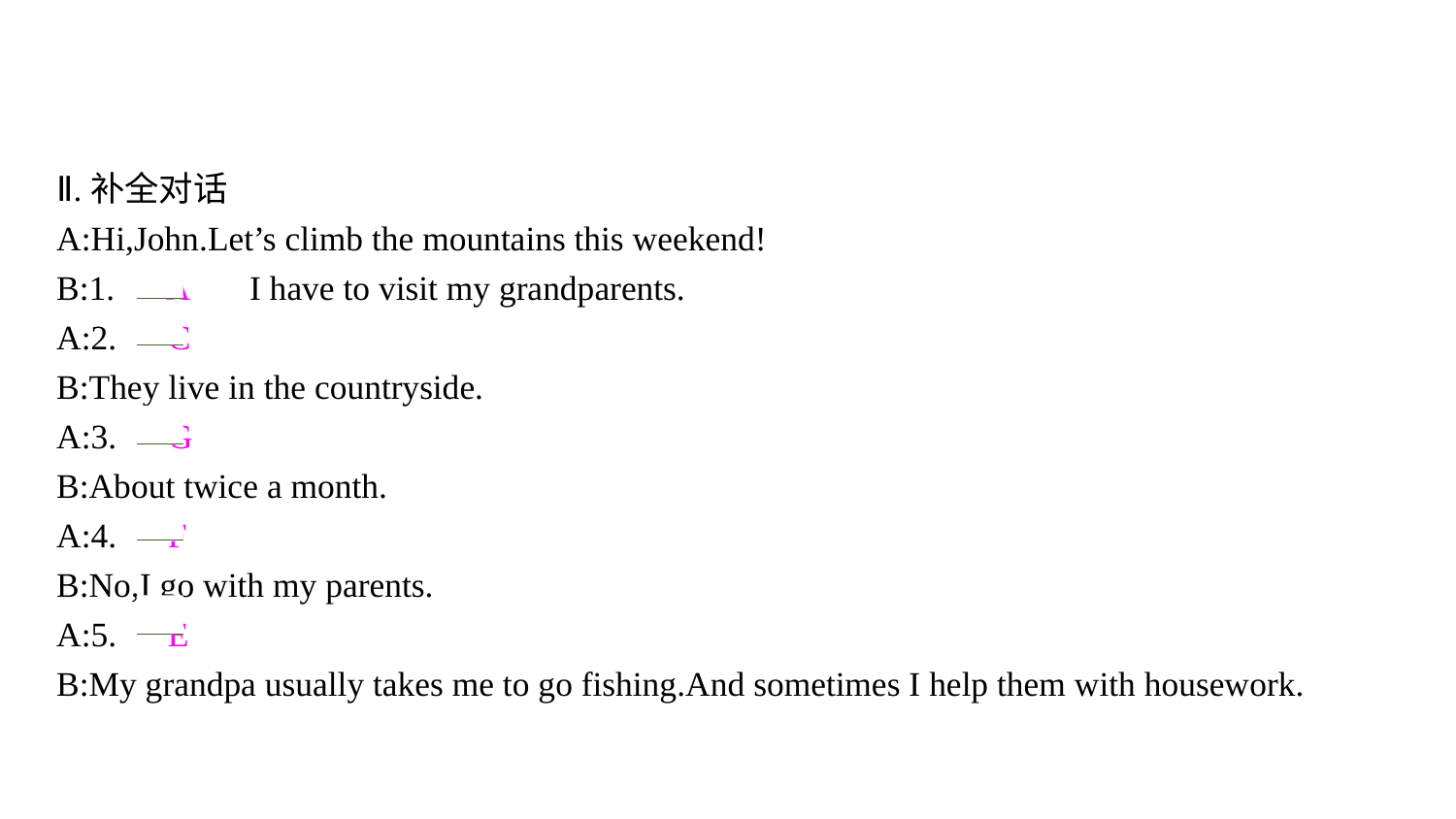

Ⅱ.补全对话
A:Hi,John.Let’s climb the mountains this weekend!
B:1.　A　 I have to visit my grandparents.
A:2.　C
B:They live in the countryside.
A:3.　G
B:About twice a month.
A:4.　F
B:No,I go with my parents.
A:5.　E
B:My grandpa usually takes me to go fishing.And sometimes I help them with housework.